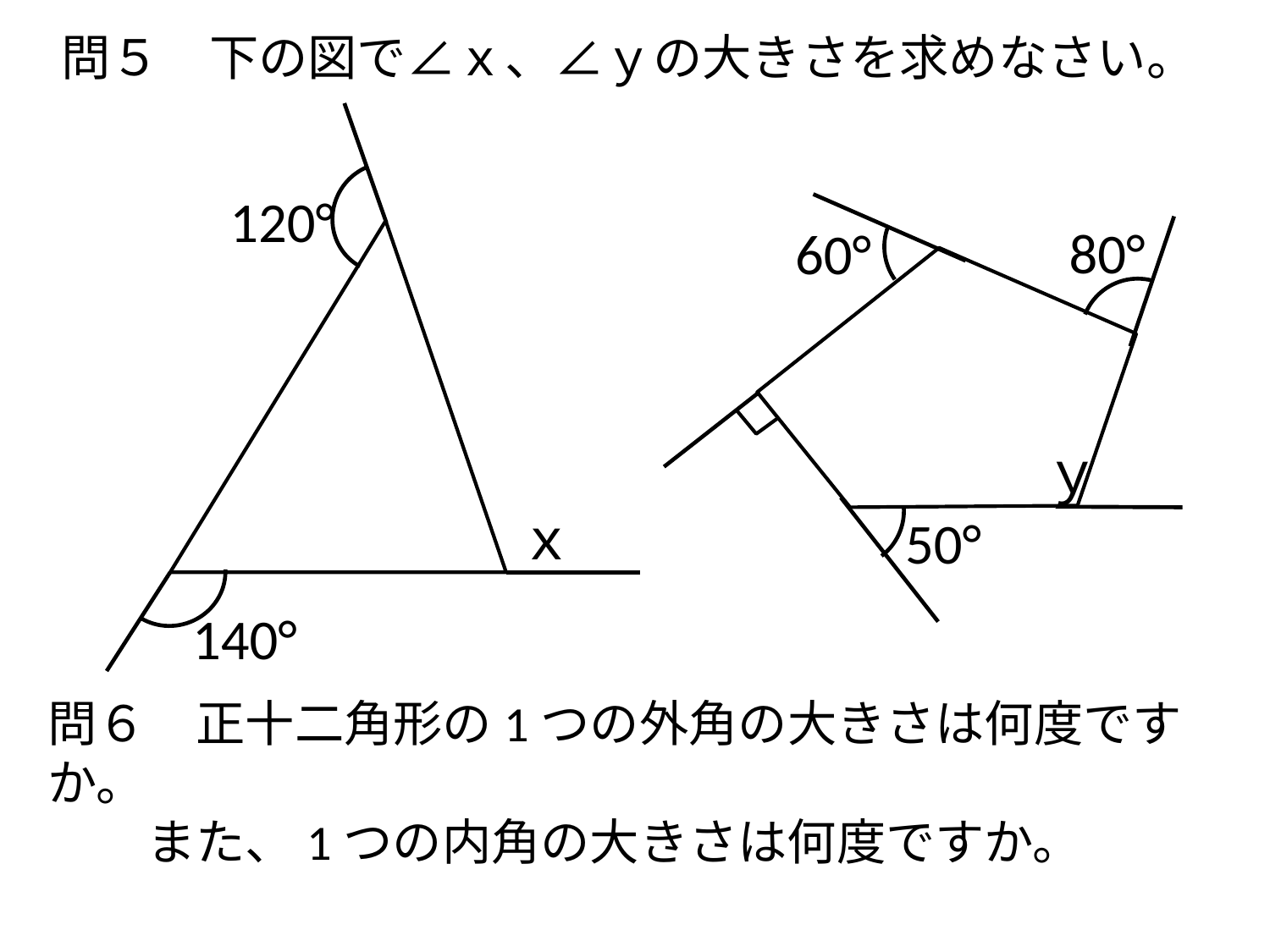

# 問５　下の図で∠ｘ、∠ｙの大きさを求めなさい。

120°

80°
60°

ｙ

ｘ
50°

140°
問６　正十二角形の1つの外角の大きさは何度ですか。
　　また、1つの内角の大きさは何度ですか。